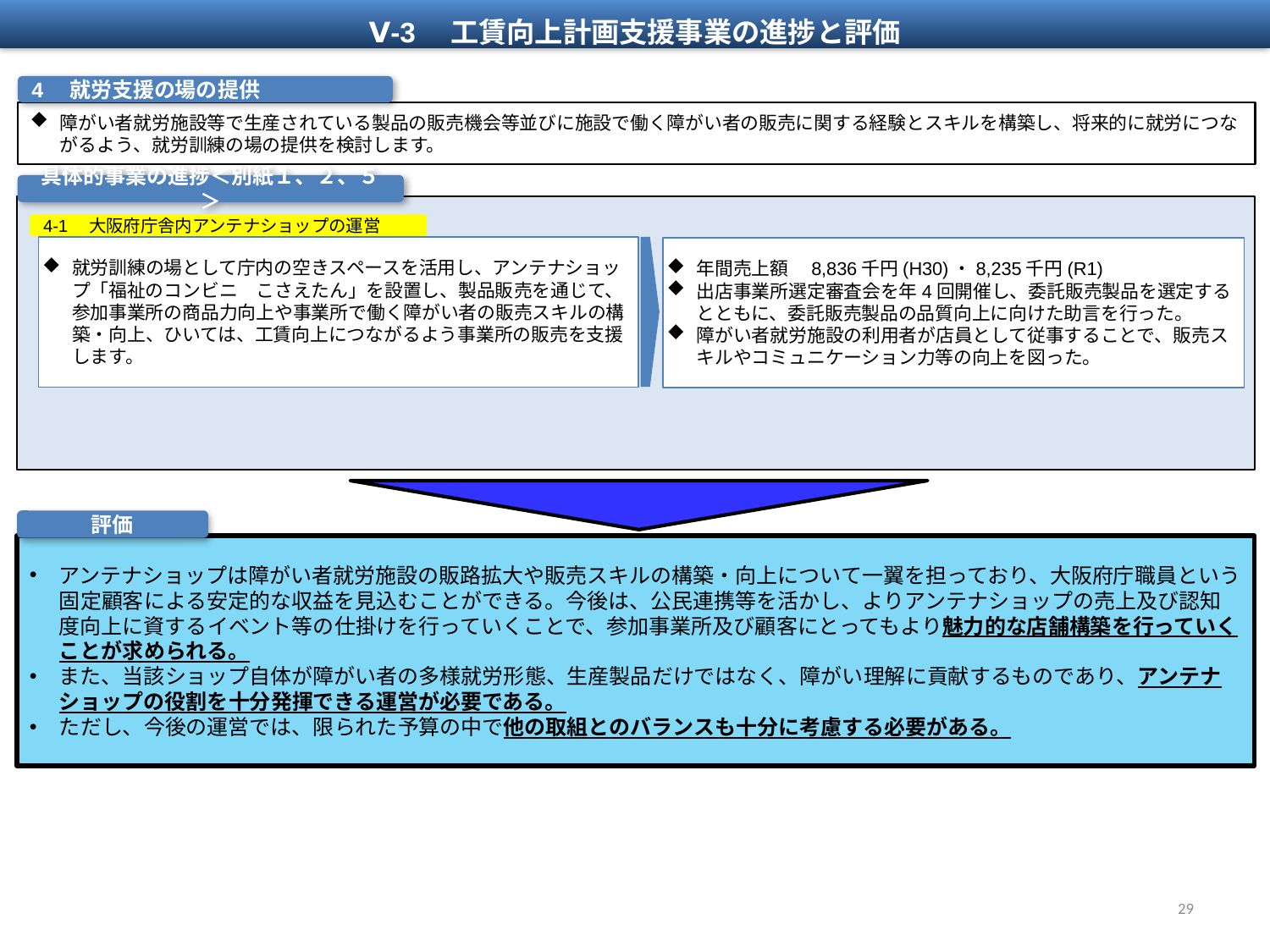

Ⅴ-3　工賃向上計画支援事業の進捗と評価
4　就労支援の場の提供
障がい者就労施設等で生産されている製品の販売機会等並びに施設で働く障がい者の販売に関する経験とスキルを構築し、将来的に就労につながるよう、就労訓練の場の提供を検討します。
具体的事業の進捗＜別紙１、２、５＞

4-1　大阪府庁舎内アンテナショップの運営

就労訓練の場として庁内の空きスペースを活用し、アンテナショップ「福祉のコンビニ　こさえたん」を設置し、製品販売を通じて、参加事業所の商品力向上や事業所で働く障がい者の販売スキルの構築・向上、ひいては、工賃向上につながるよう事業所の販売を支援します。
年間売上額　8,836千円(H30)・8,235千円(R1)
出店事業所選定審査会を年4回開催し、委託販売製品を選定するとともに、委託販売製品の品質向上に向けた助言を行った。
障がい者就労施設の利用者が店員として従事することで、販売スキルやコミュニケーション力等の向上を図った。

評価
アンテナショップは障がい者就労施設の販路拡大や販売スキルの構築・向上について一翼を担っており、大阪府庁職員という固定顧客による安定的な収益を見込むことができる。今後は、公民連携等を活かし、よりアンテナショップの売上及び認知度向上に資するイベント等の仕掛けを行っていくことで、参加事業所及び顧客にとってもより魅力的な店舗構築を行っていくことが求められる。
また、当該ショップ自体が障がい者の多様就労形態、生産製品だけではなく、障がい理解に貢献するものであり、アンテナショップの役割を十分発揮できる運営が必要である。
ただし、今後の運営では、限られた予算の中で他の取組とのバランスも十分に考慮する必要がある。
29